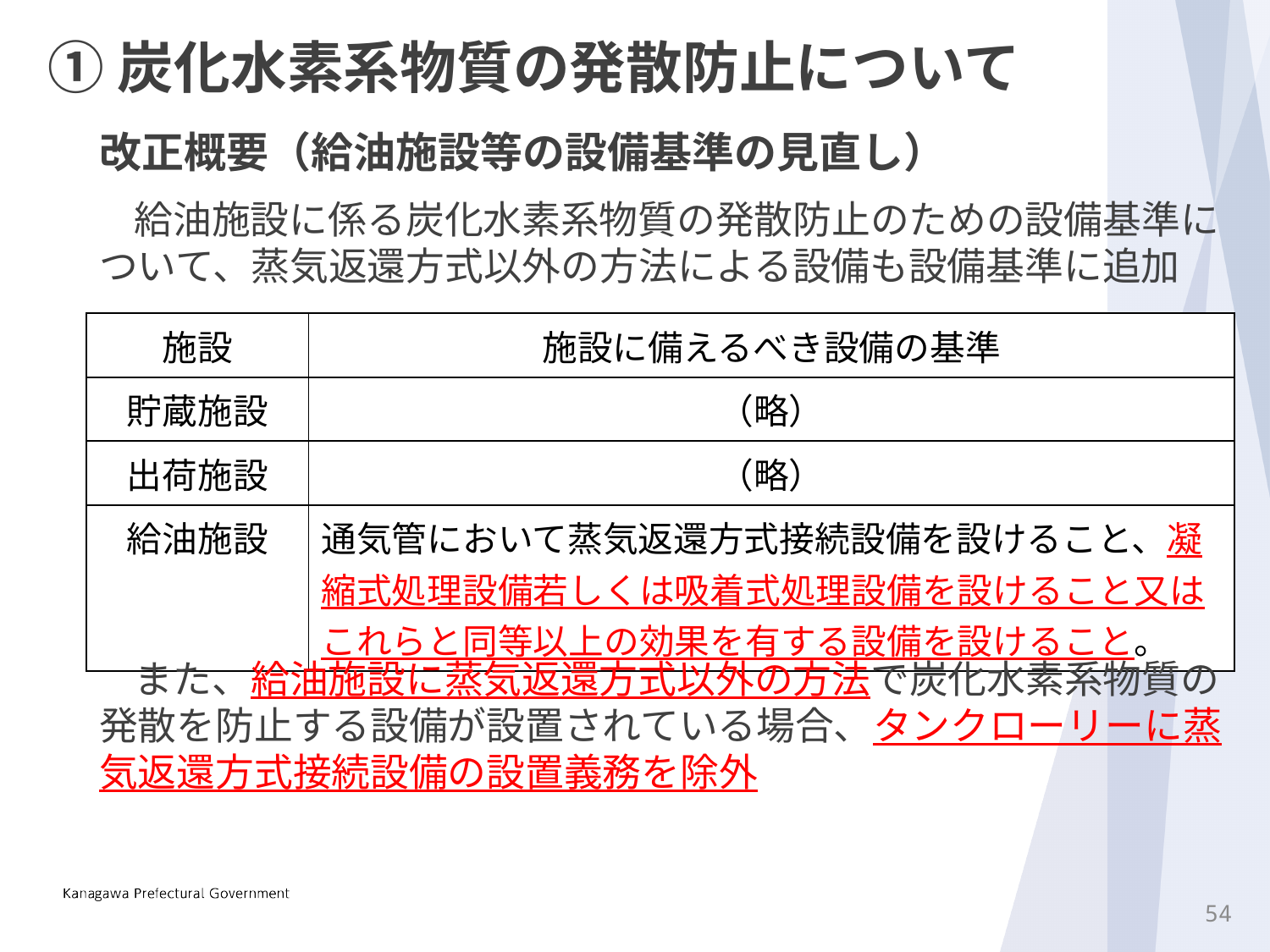

①炭化水素系物質の発散防止について
改正概要（給油施設等の設備基準の見直し）
　給油施設に係る炭化水素系物質の発散防止のための設備基準について、蒸気返還方式以外の方法による設備も設備基準に追加
| 施設 | 施設に備えるべき設備の基準 |
| --- | --- |
| 貯蔵施設 | （略） |
| 出荷施設 | （略） |
| 給油施設 | 通気管において蒸気返還方式接続設備を設けること、凝縮式処理設備若しくは吸着式処理設備を設けること又はこれらと同等以上の効果を有する設備を設けること。 |
　また、給油施設に蒸気返還方式以外の方法で炭化水素系物質の発散を防止する設備が設置されている場合、タンクローリーに蒸気返還方式接続設備の設置義務を除外
54